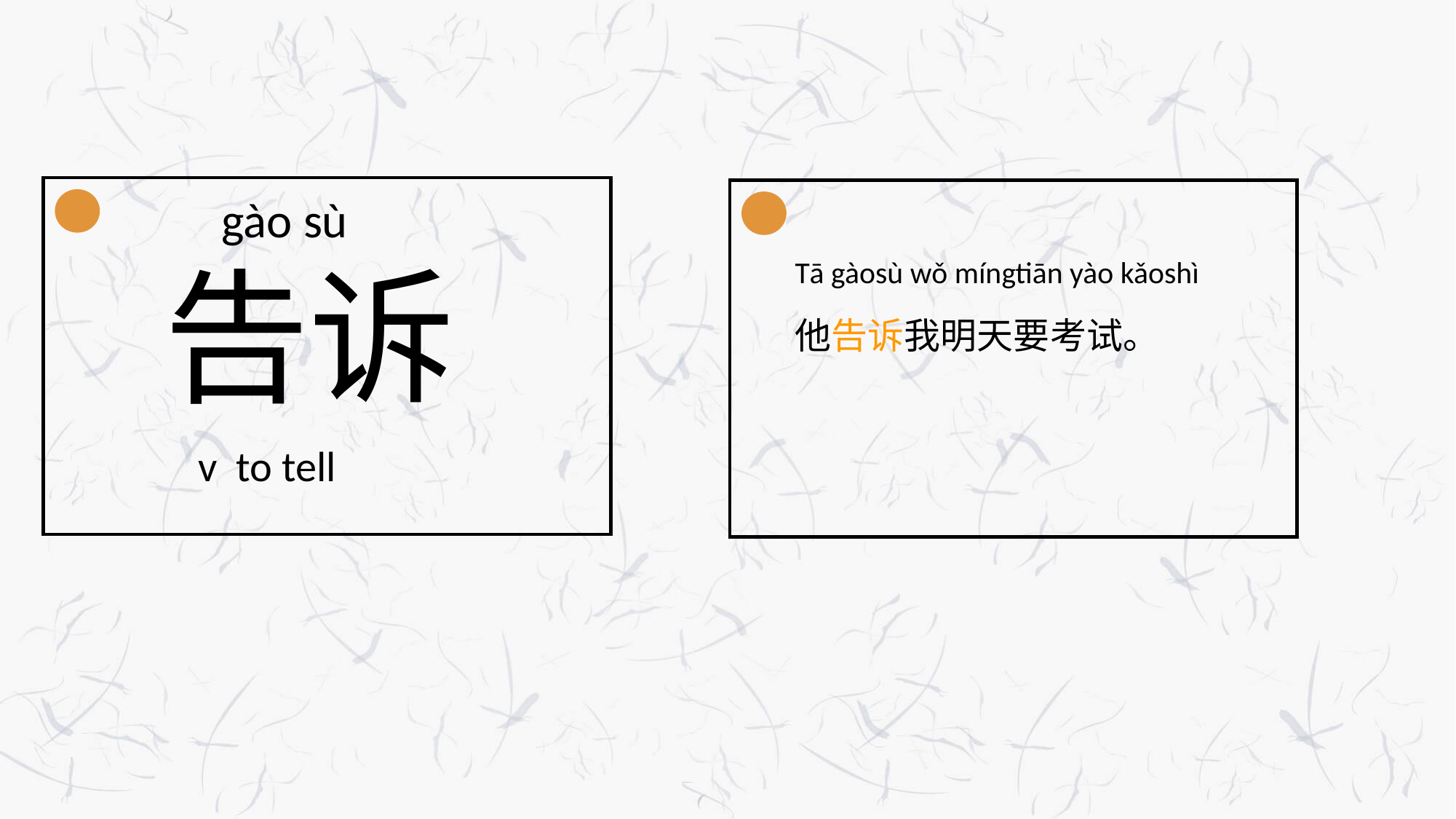

gào sù

         告诉
                                 v  to tell
Tā gàosù wǒ míngtiān yào kǎoshì
他告诉我明天要考试。